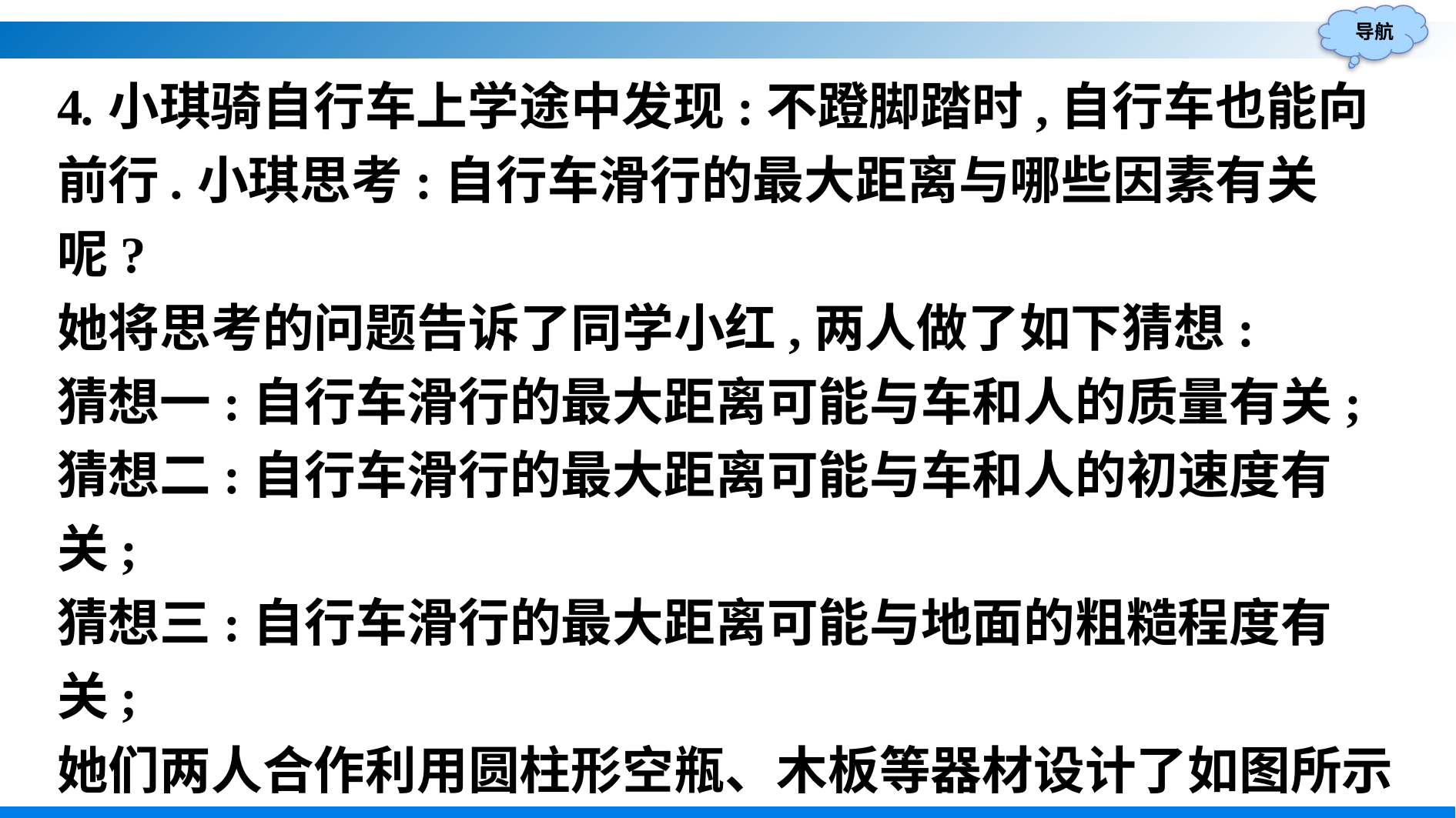

4.小琪骑自行车上学途中发现:不蹬脚踏时,自行车也能向前行.小琪思考:自行车滑行的最大距离与哪些因素有关呢?
她将思考的问题告诉了同学小红,两人做了如下猜想:
猜想一:自行车滑行的最大距离可能与车和人的质量有关;
猜想二:自行车滑行的最大距离可能与车和人的初速度有关;
猜想三:自行车滑行的最大距离可能与地面的粗糙程度有关;
她们两人合作利用圆柱形空瓶、木板等器材设计了如图所示的装置进行了探究.实验时将瓶子P从斜面上滚下,进入水平桌面时获得一定的速度,瓶子在水平木板上滚动一段距离停下.